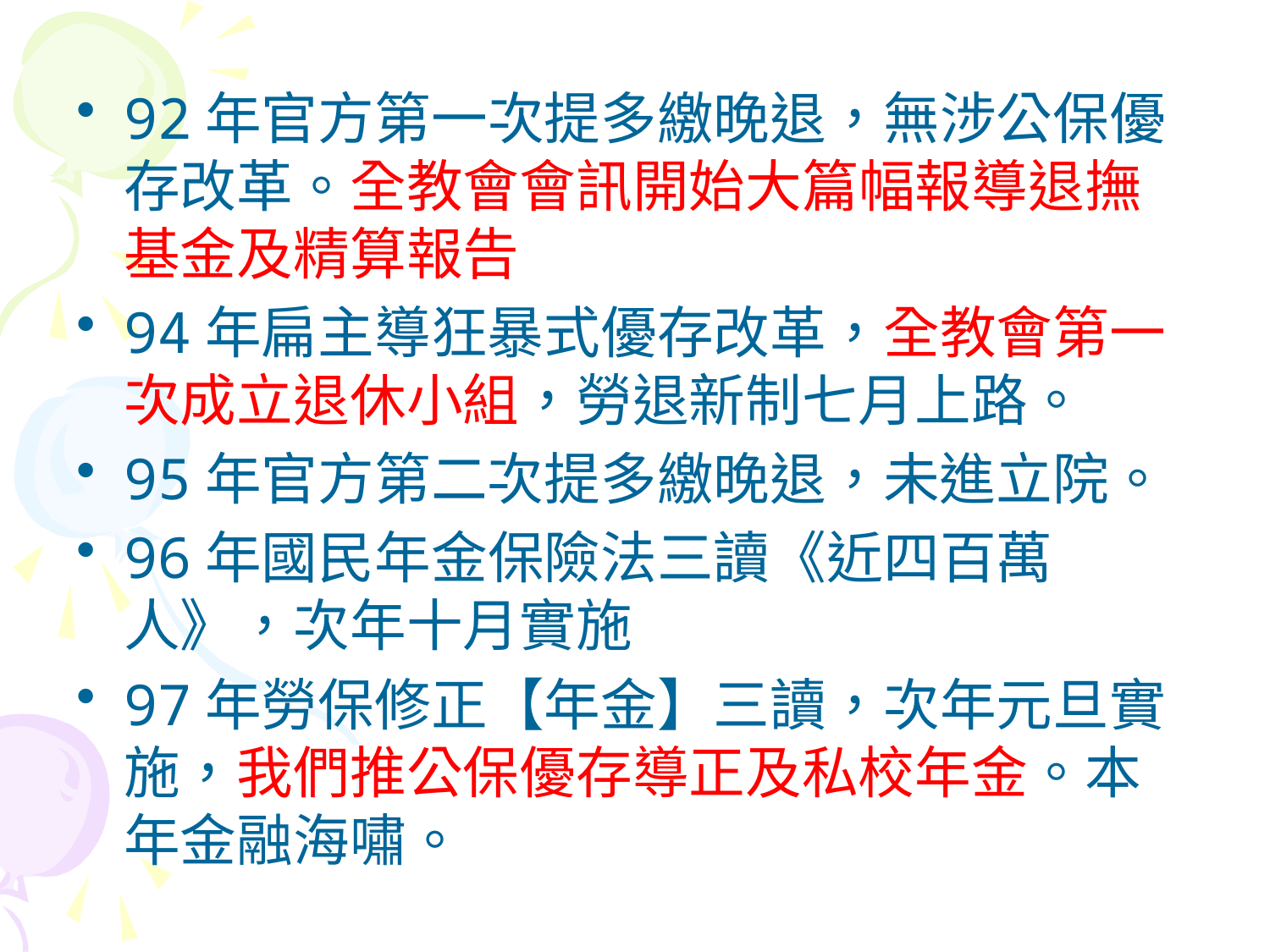

92年官方第一次提多繳晚退，無涉公保優存改革。全教會會訊開始大篇幅報導退撫基金及精算報告
94年扁主導狂暴式優存改革，全教會第一次成立退休小組，勞退新制七月上路。
95年官方第二次提多繳晚退，未進立院。
96年國民年金保險法三讀《近四百萬人》，次年十月實施
97年勞保修正【年金】三讀，次年元旦實施，我們推公保優存導正及私校年金。本年金融海嘯。